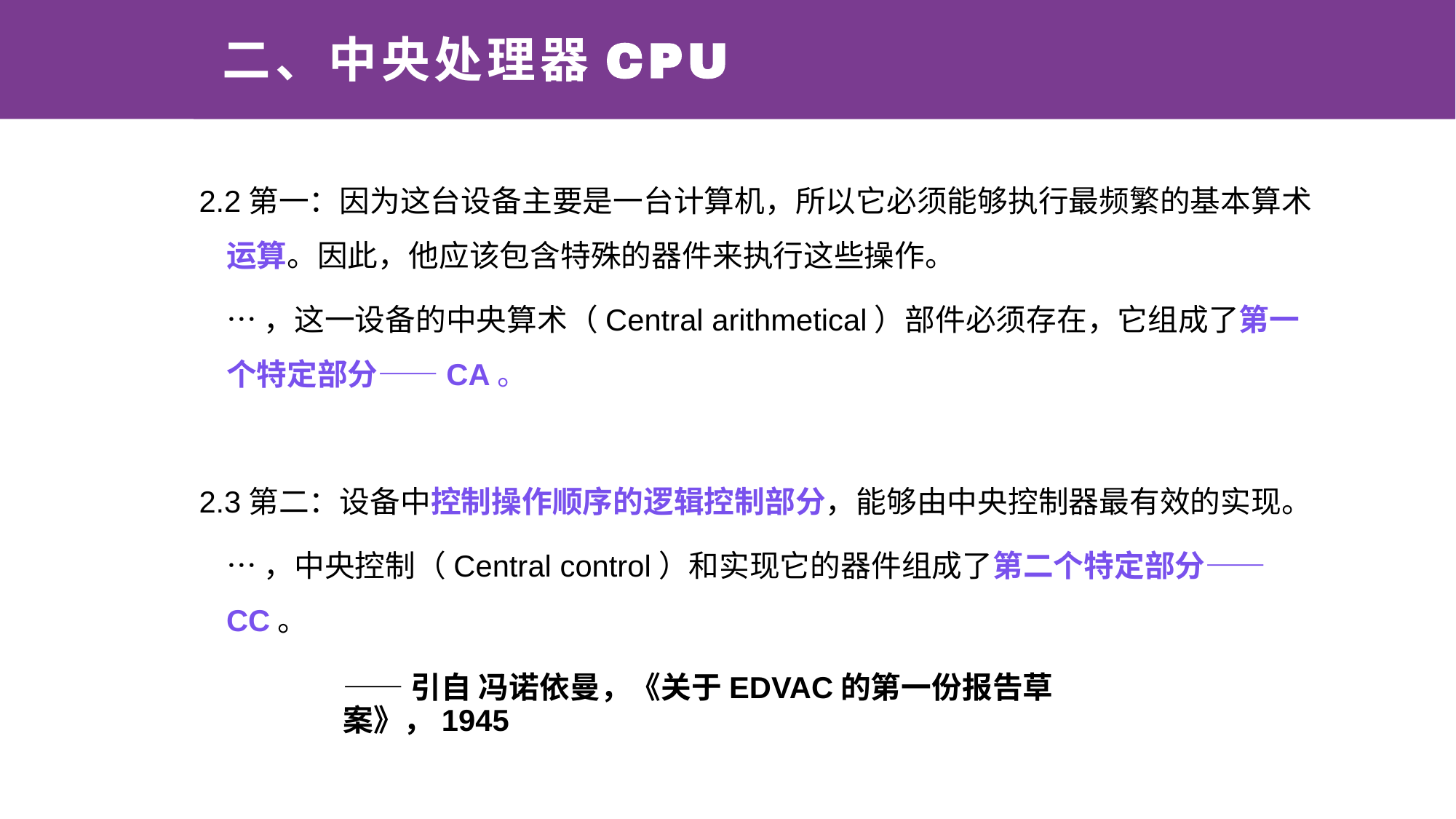

# 二、中央处理器CPU
2.2第一：因为这台设备主要是一台计算机，所以它必须能够执行最频繁的基本算术运算。因此，他应该包含特殊的器件来执行这些操作。
	…，这一设备的中央算术（Central arithmetical）部件必须存在，它组成了第一个特定部分——CA。

2.3第二：设备中控制操作顺序的逻辑控制部分，能够由中央控制器最有效的实现。
	…，中央控制（Central control）和实现它的器件组成了第二个特定部分——CC。
——引自 冯诺依曼，《关于EDVAC的第一份报告草案》，1945